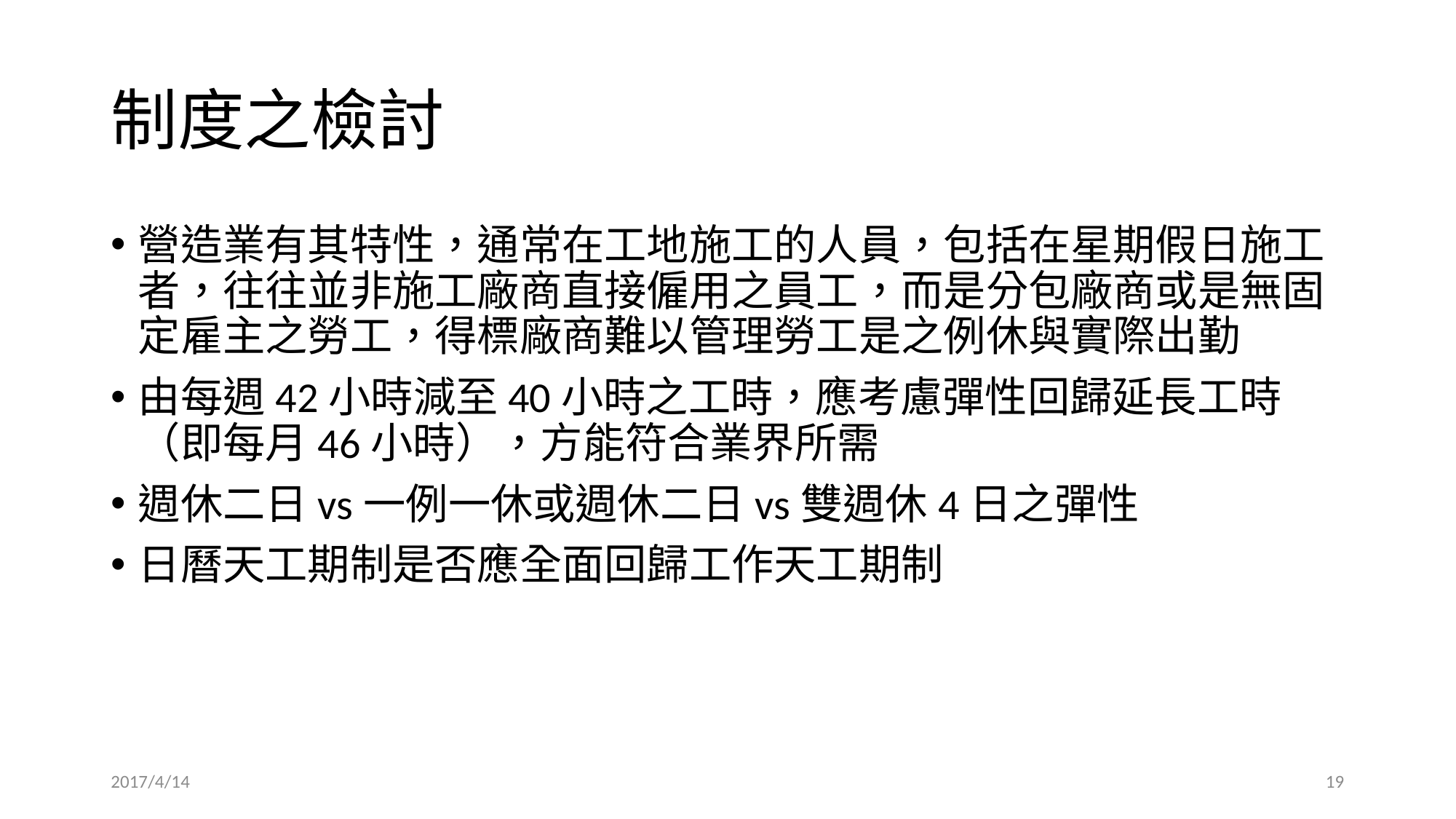

# 制度之檢討
營造業有其特性，通常在工地施工的人員，包括在星期假日施工者，往往並非施工廠商直接僱用之員工，而是分包廠商或是無固定雇主之勞工，得標廠商難以管理勞工是之例休與實際出勤
由每週42小時減至40小時之工時，應考慮彈性回歸延長工時（即每月46小時），方能符合業界所需
週休二日vs一例一休或週休二日vs雙週休4日之彈性
日曆天工期制是否應全面回歸工作天工期制
2017/4/14

19